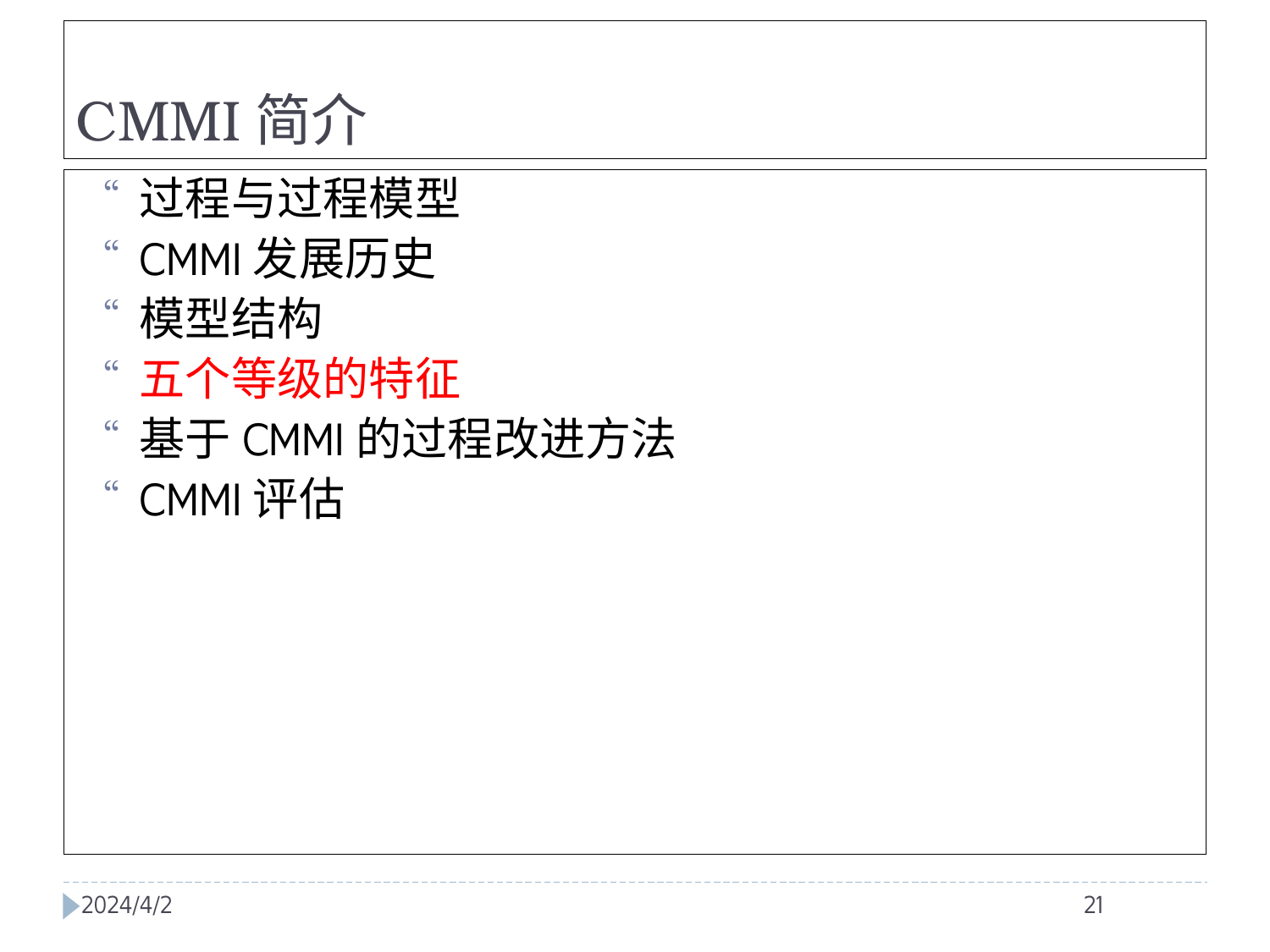

CMMI简介
过程与过程模型
CMMI发展历史
模型结构
五个等级的特征
基于CMMI的过程改进方法
CMMI评估
2024/4/2
21